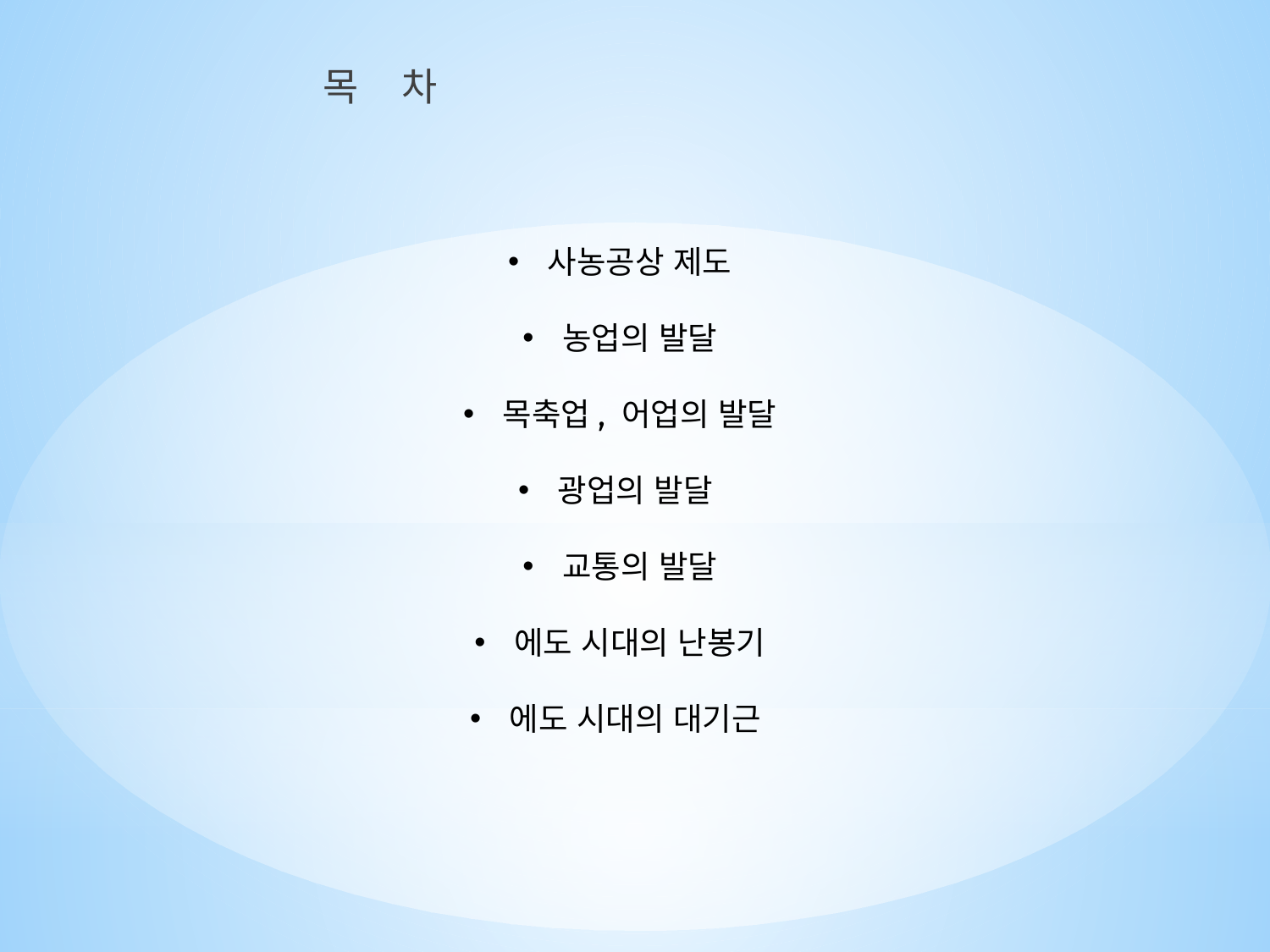

목    차
사농공상 제도

농업의 발달

목축업, 어업의 발달

광업의 발달

교통의 발달

에도 시대의 난봉기

에도 시대의 대기근